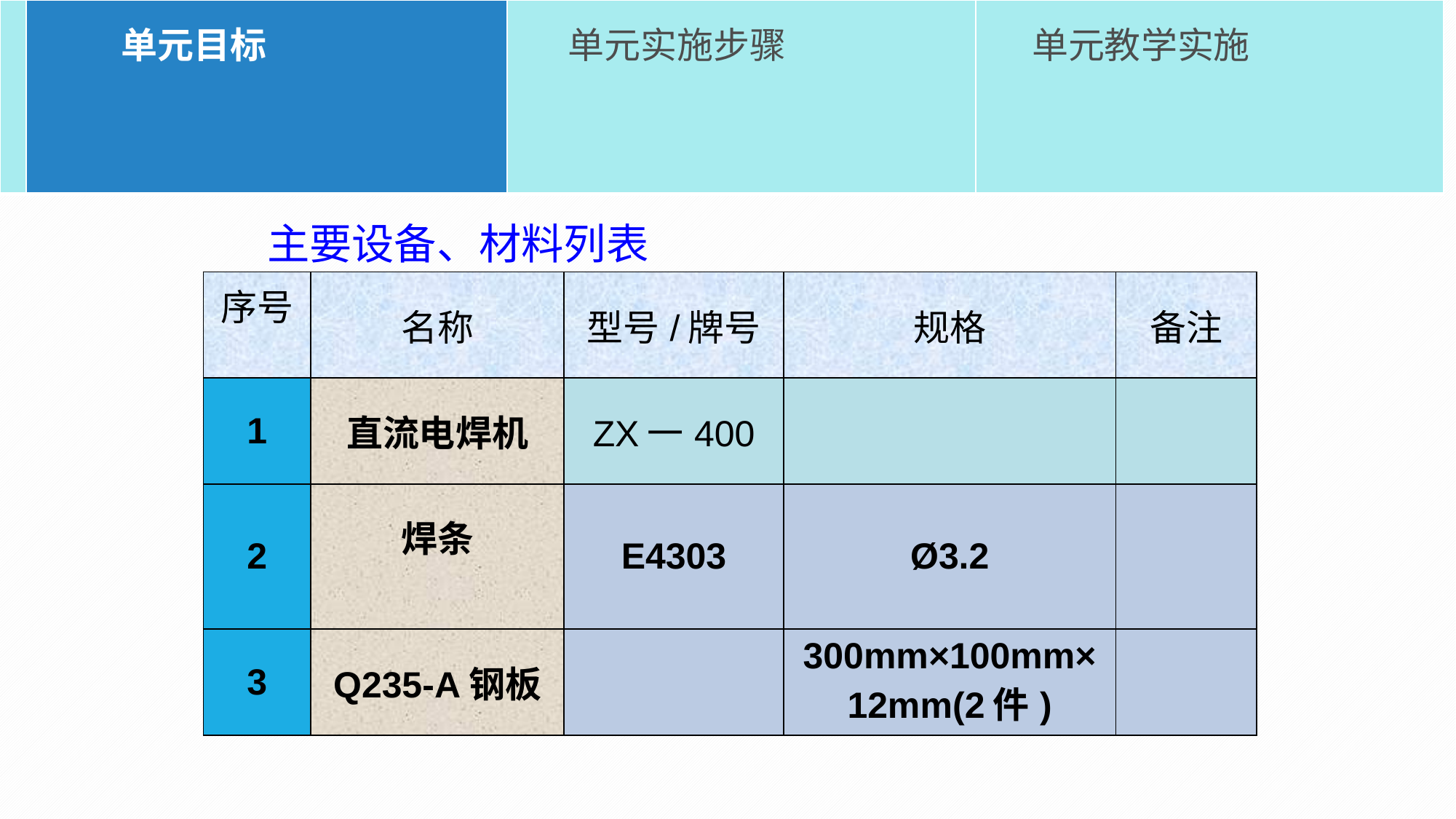

|  | 单元目标 | 单元实施步骤 | 单元教学实施 |
| --- | --- | --- | --- |
主要设备、材料列表
| 序号 | 名称 | 型号/牌号 | 规格 | 备注 |
| --- | --- | --- | --- | --- |
| 1 | 直流电焊机 | ZX一400 |  |  |
| 2 | 焊条 | E4303 | Ø3.2 |  |
| 3 | Q235-A钢板 |  | 300mm×100mm×12mm(2件) |  |